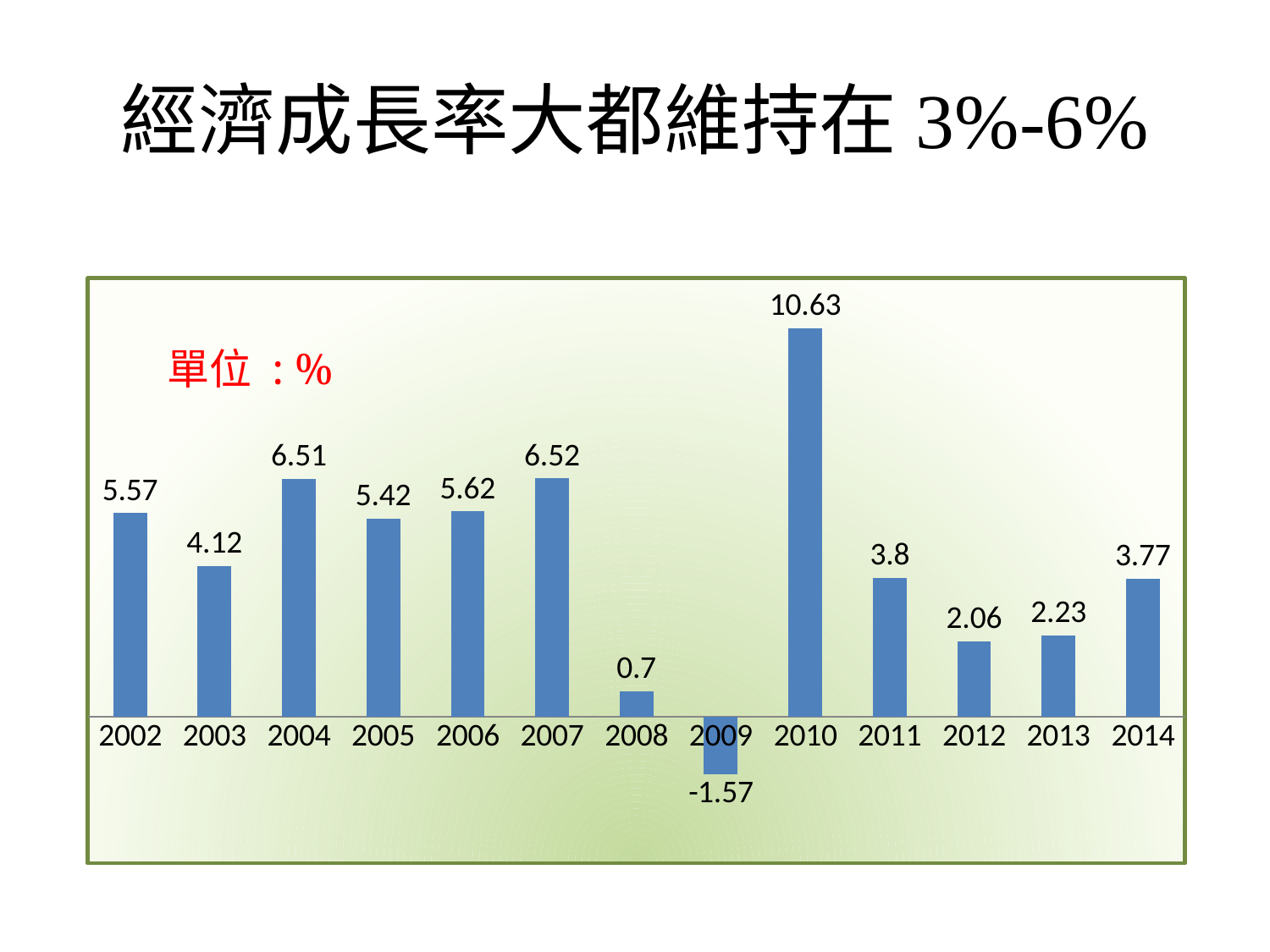

# 經濟成長率大都維持在3%-6%

### Chart

| Category | 經濟成長率 |
|---|---|
| 2002 | 5.57 |
| 2003 | 4.12 |
| 2004 | 6.51 |
| 2005 | 5.42 |
| 2006 | 5.62 |
| 2007 | 6.52 |
| 2008 | 0.7 |
| 2009 | -1.57 |
| 2010 | 10.63 |
| 2011 | 3.8 |
| 2012 | 2.06 |
| 2013 | 2.23 |
| 2014 | 3.77 |
單位 : %